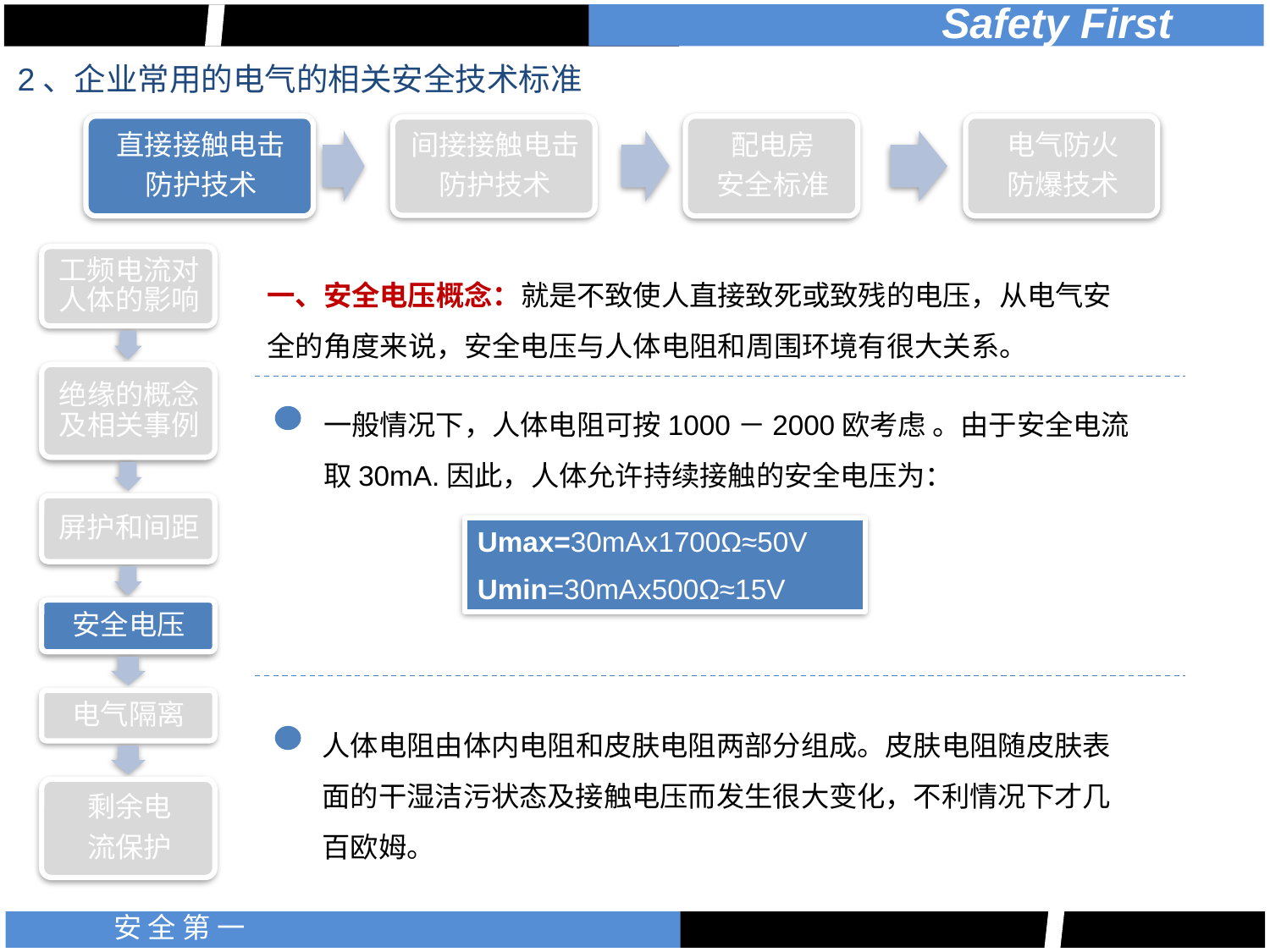

2、企业常用的电气的相关安全技术标准
直接接触电击
防护技术

间接接触电击
防护技术

配电房
安全标准

电气防火
防爆技术
工频电流对人体的影响

绝缘的概念及相关事例

屏护和间距

安全电压

电气隔离

剩余电
流保护
一、安全电压概念：就是不致使人直接致死或致残的电压，从电气安全的角度来说，安全电压与人体电阻和周围环境有很大关系。
一般情况下，人体电阻可按1000－2000欧考虑 。由于安全电流取30mA.因此，人体允许持续接触的安全电压为：

Umax=30mAx1700Ω≈50V
Umin=30mAx500Ω≈15V
人体电阻由体内电阻和皮肤电阻两部分组成。皮肤电阻随皮肤表面的干湿洁污状态及接触电压而发生很大变化，不利情况下才几百欧姆。